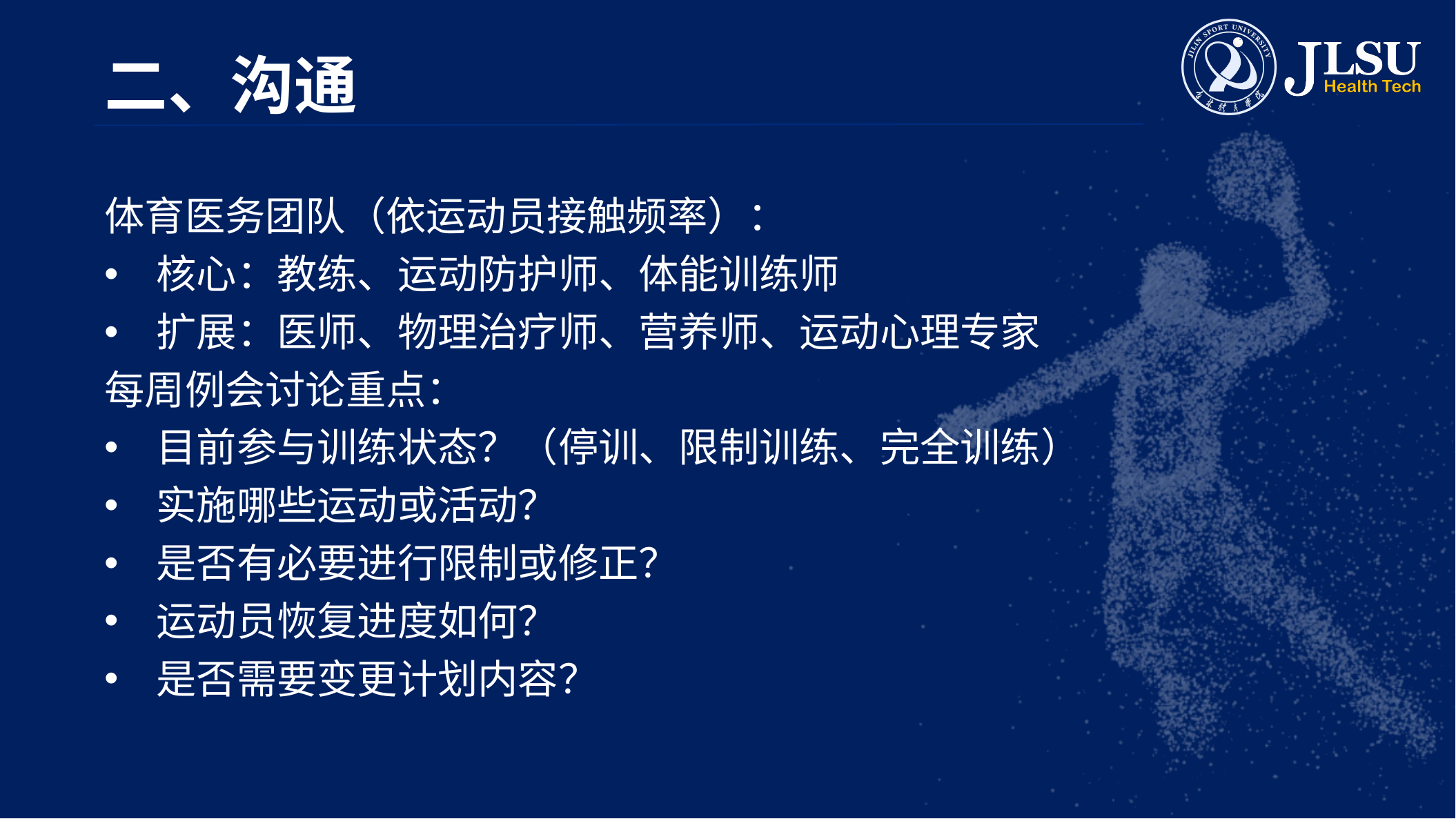

# 二、沟通
体育医务团队（依运动员接触频率）：
核心：教练、运动防护师、体能训练师
扩展：医师、物理治疗师、营养师、运动心理专家
每周例会讨论重点：
目前参与训练状态？（停训、限制训练、完全训练）
实施哪些运动或活动？
是否有必要进行限制或修正？
运动员恢复进度如何？
是否需要变更计划内容？